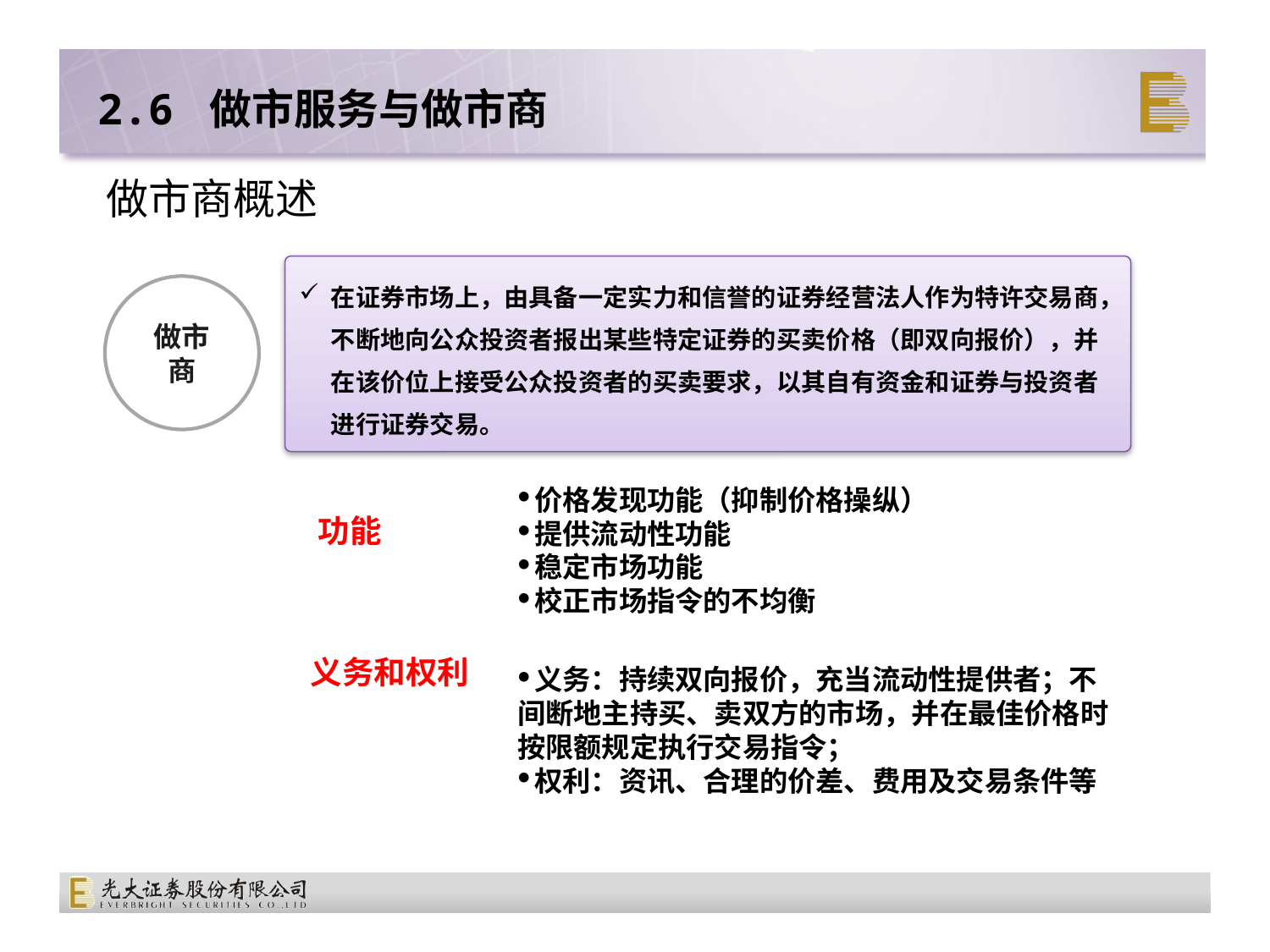

2.6 做市服务与做市商
做市商概述
在证券市场上，由具备一定实力和信誉的证券经营法人作为特许交易商，不断地向公众投资者报出某些特定证券的买卖价格（即双向报价），并在该价位上接受公众投资者的买卖要求，以其自有资金和证券与投资者进行证券交易。
做市商
价格发现功能（抑制价格操纵）
提供流动性功能
稳定市场功能
校正市场指令的不均衡
功能
义务和权利
义务：持续双向报价，充当流动性提供者；不间断地主持买、卖双方的市场，并在最佳价格时按限额规定执行交易指令；
权利：资讯、合理的价差、费用及交易条件等
59